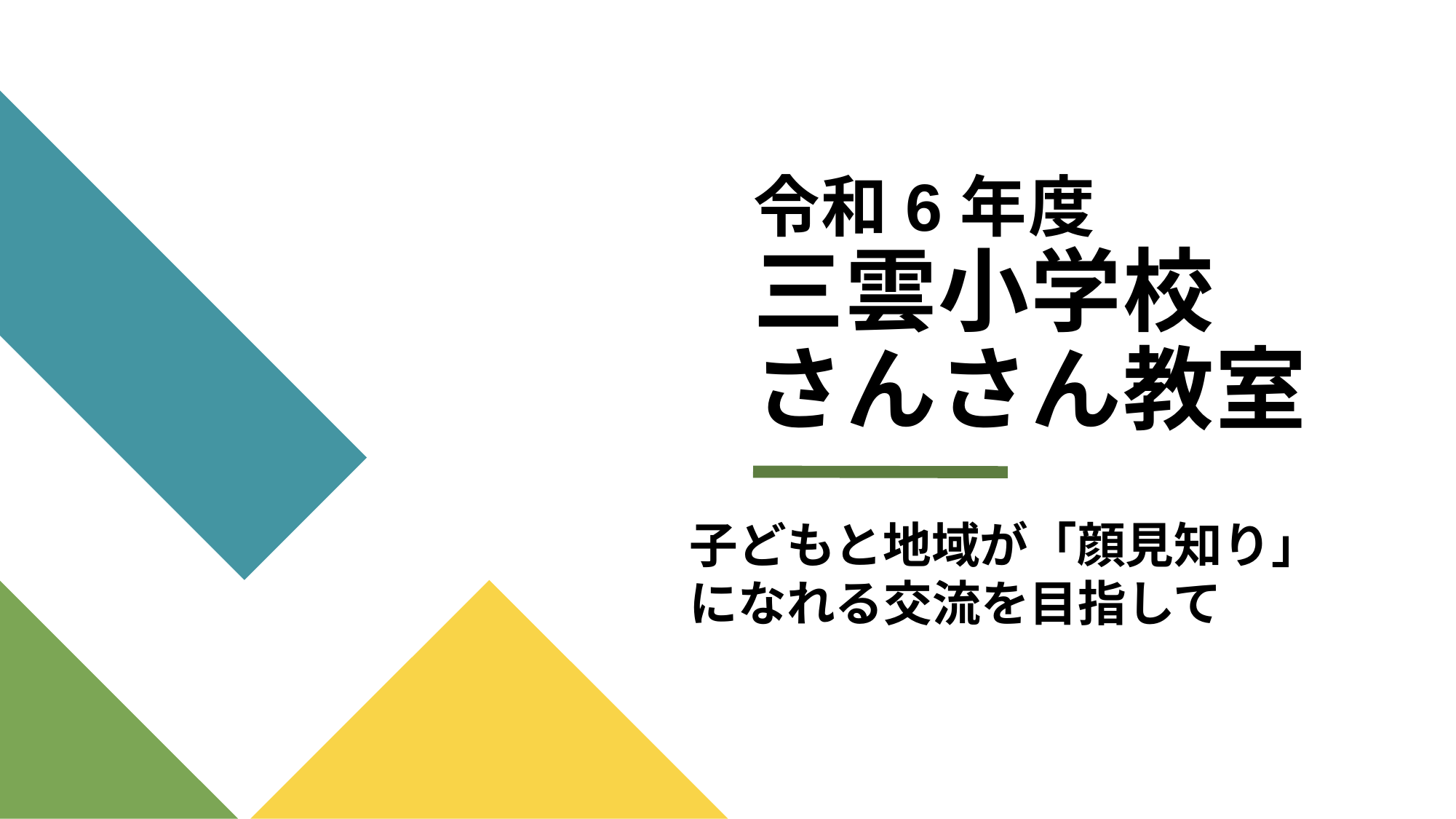

# 令和6年度 三雲小学校 さんさん教室

子どもと地域が「顔見知り」
になれる交流を目指して